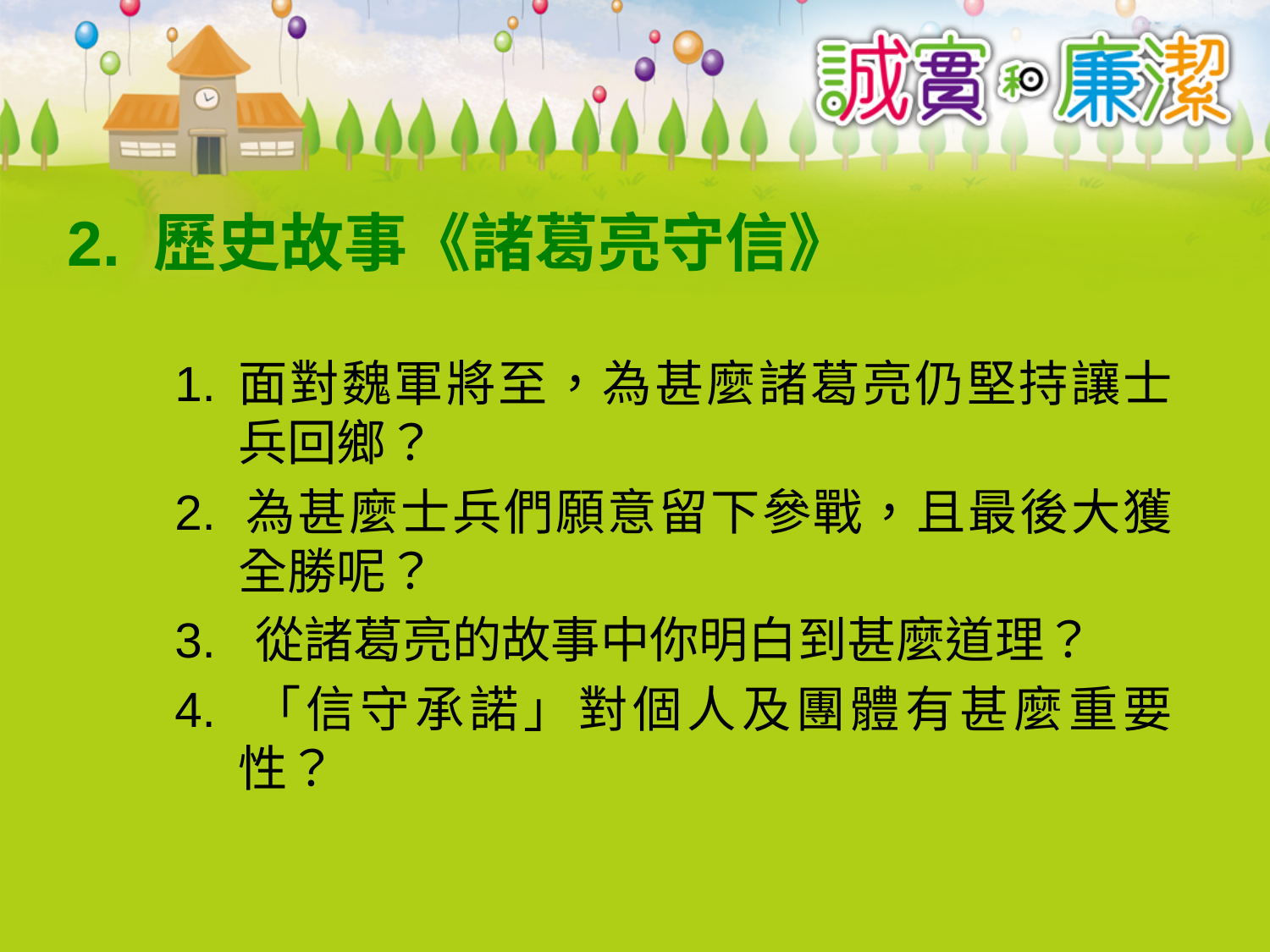

# 2. 歷史故事《諸葛亮守信》
面對魏軍將至，為甚麼諸葛亮仍堅持讓士兵回鄉？
2. 為甚麼士兵們願意留下參戰，且最後大獲全勝呢？
3.  從諸葛亮的故事中你明白到甚麼道理？
4. 「信守承諾」對個人及團體有甚麼重要性？